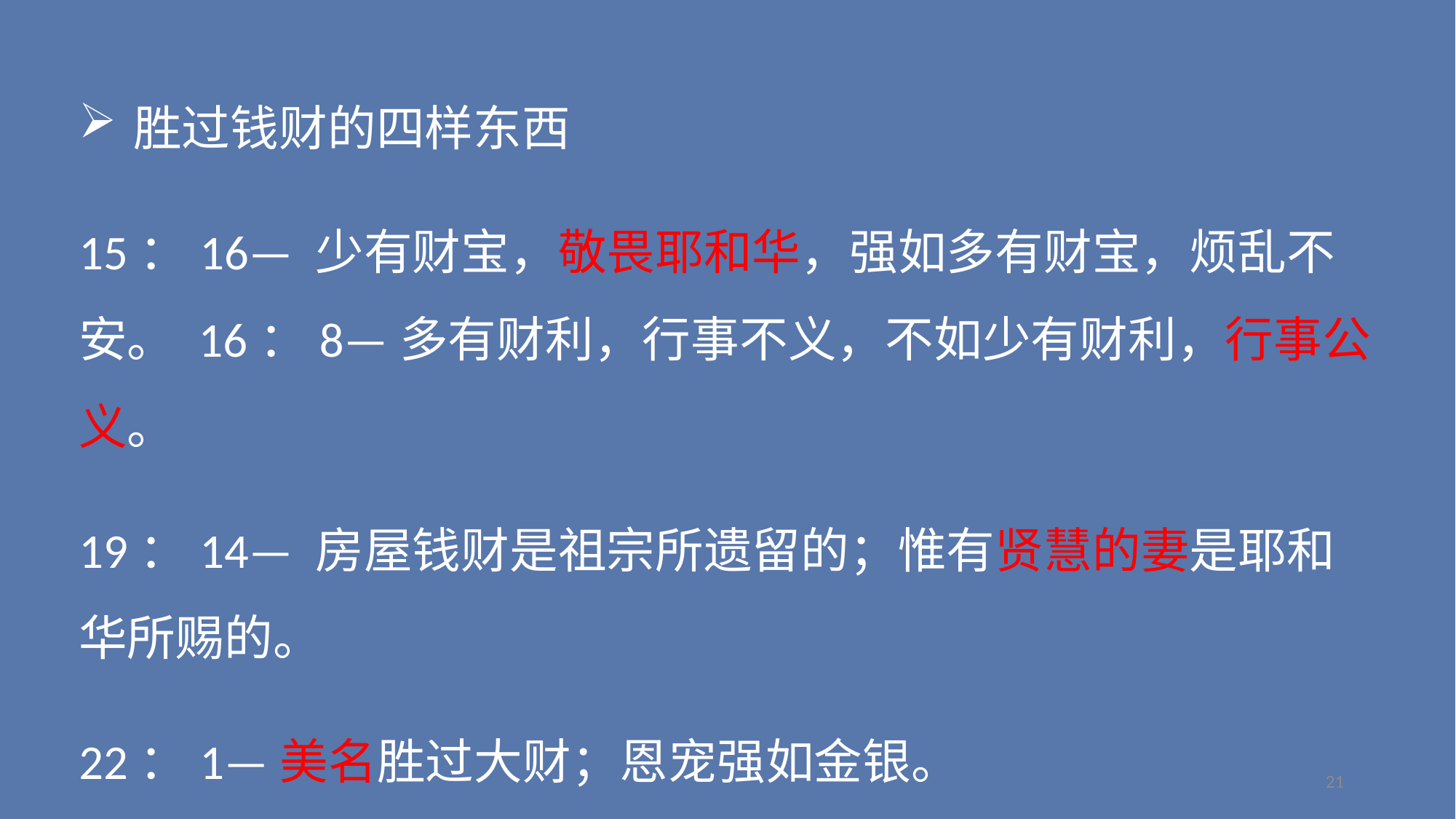

胜过钱财的四样东西
15：16— 少有财宝，敬畏耶和华，强如多有财宝，烦乱不安。 16：8—多有财利，行事不义，不如少有财利，行事公义。
19：14— 房屋钱财是祖宗所遗留的；惟有贤慧的妻是耶和华所赐的。
22：1—美名胜过大财；恩宠强如金银。
21